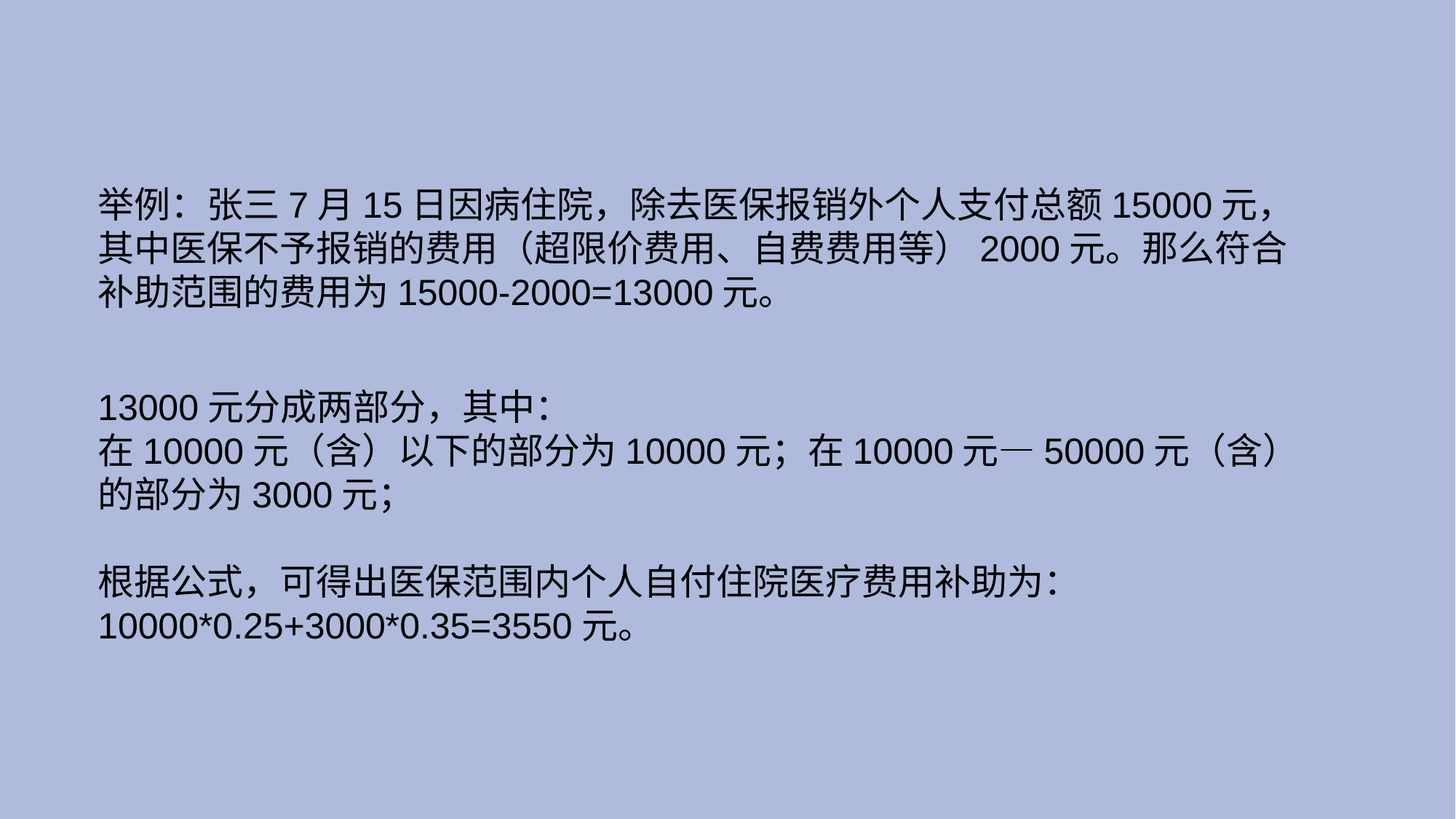

举例：张三7月15日因病住院，除去医保报销外个人支付总额15000元，其中医保不予报销的费用（超限价费用、自费费用等）2000元。那么符合补助范围的费用为15000-2000=13000元。
13000元分成两部分，其中：
在10000元（含）以下的部分为10000元；在10000元—50000元（含）的部分为3000元；

根据公式，可得出医保范围内个人自付住院医疗费用补助为：
10000*0.25+3000*0.35=3550元。